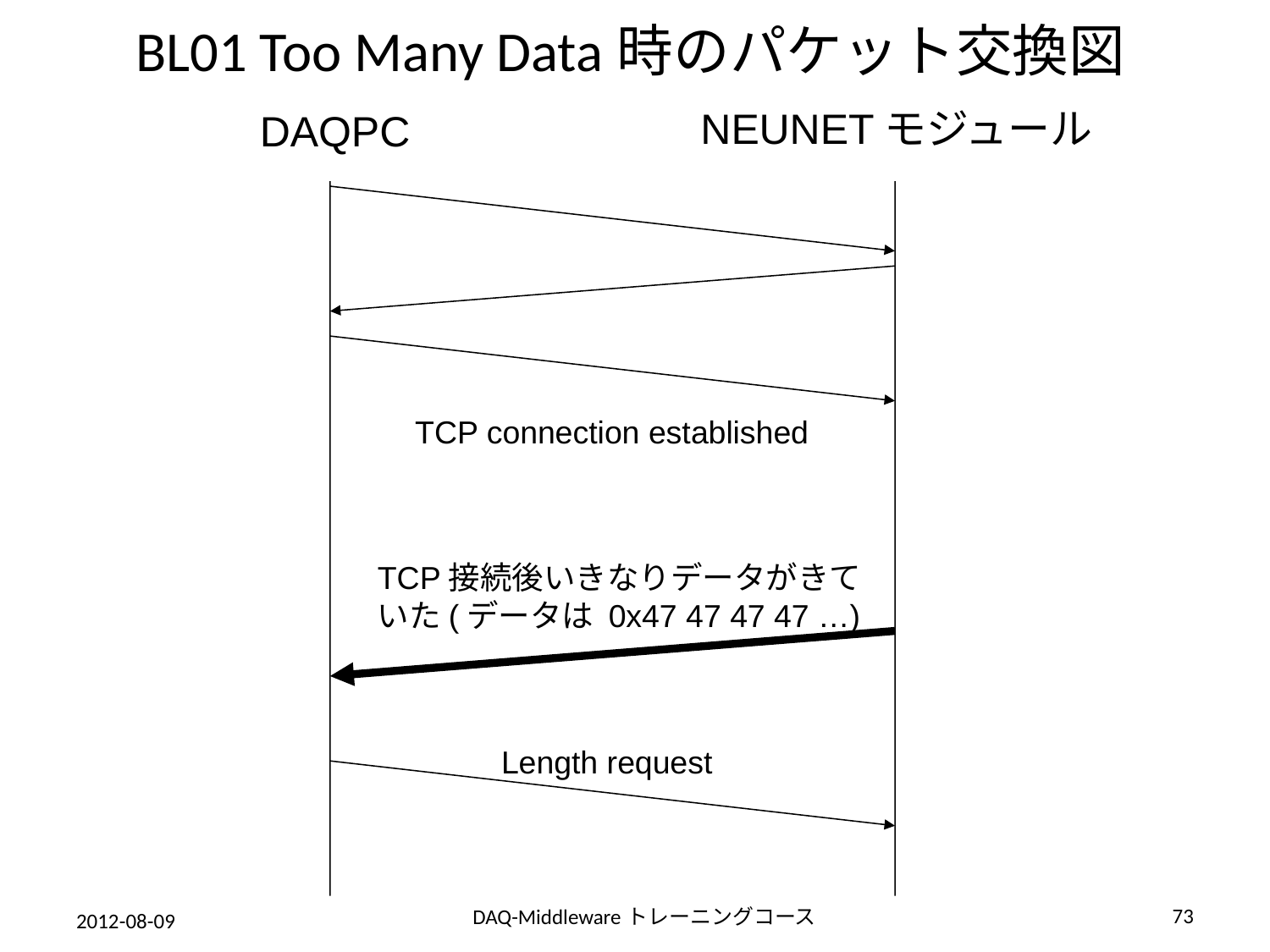

# BL01 Too Many Data時のパケット交換図
NEUNETモジュール
DAQPC

TCP connection established
TCP接続後いきなりデータがきていた(データは 0x47 47 47 47 …)

Length request

73
DAQ-Middlewareトレーニングコース
2012-08-09